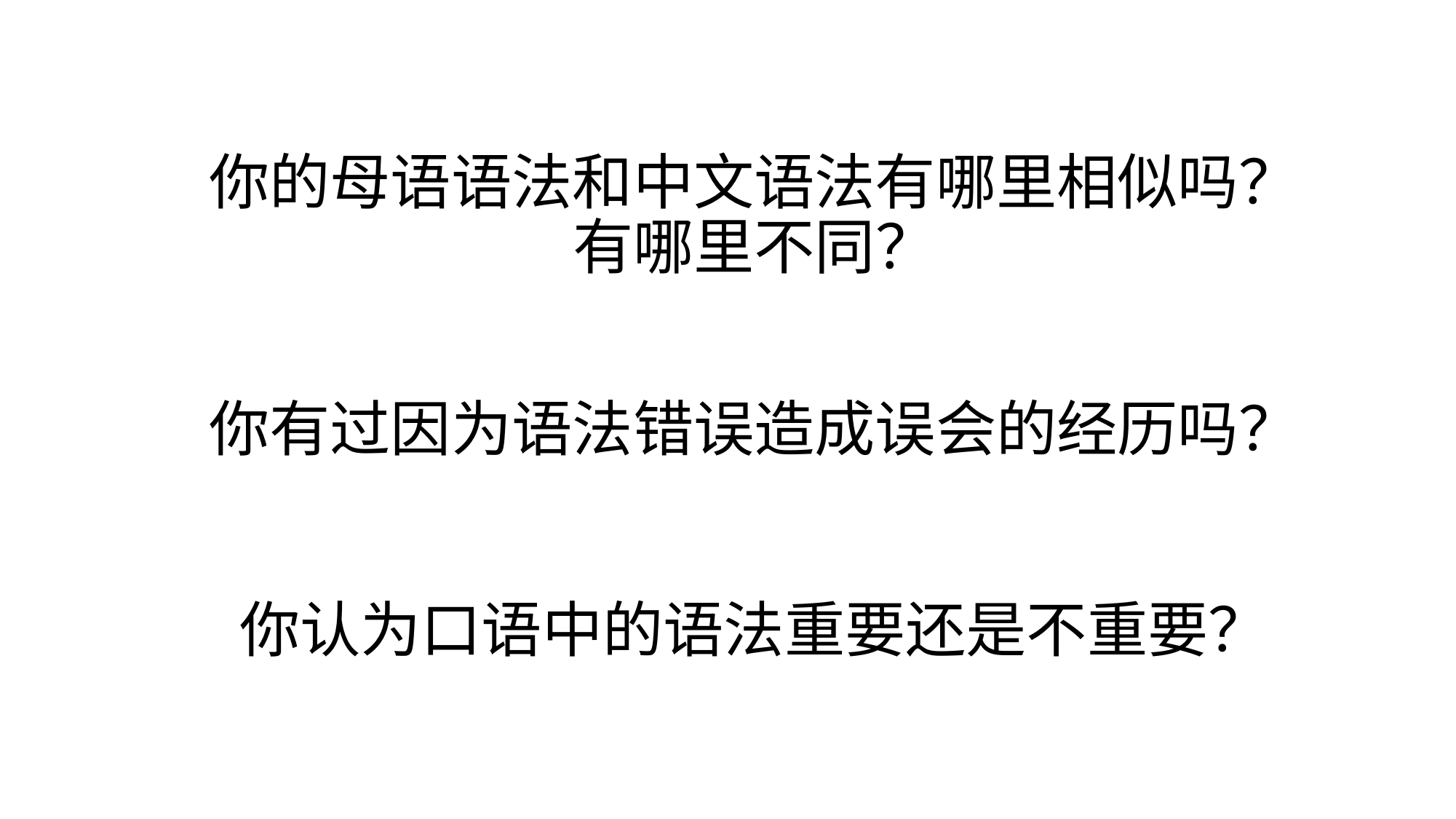

你的母语语法和中文语法有哪里相似吗？
有哪里不同？
你有过因为语法错误造成误会的经历吗？
你认为口语中的语法重要还是不重要？